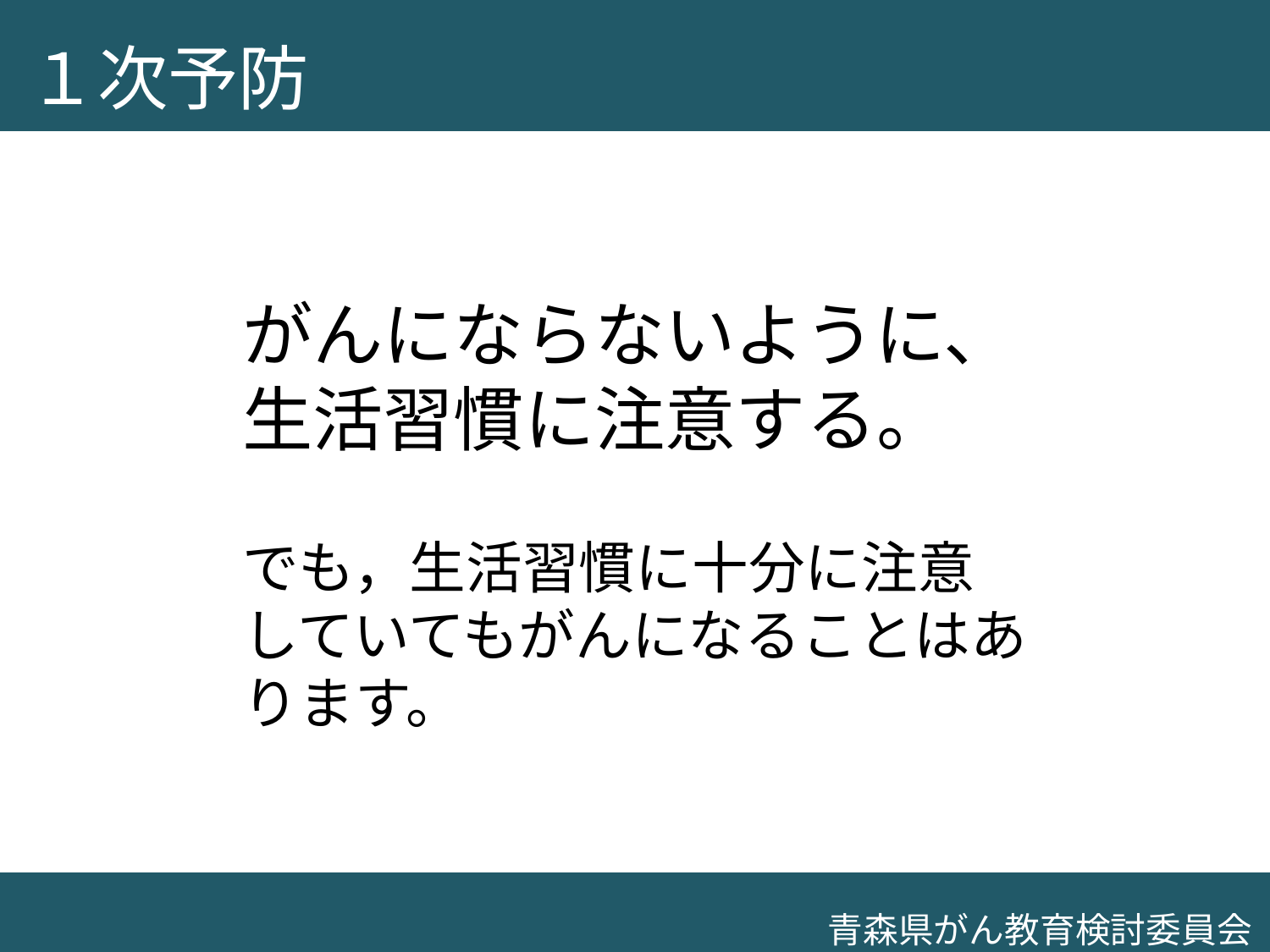

１次予防
がんにならないように、生活習慣に注意する。
でも，生活習慣に十分に注意していてもがんになることはあります。

青森県がん教育検討委員会